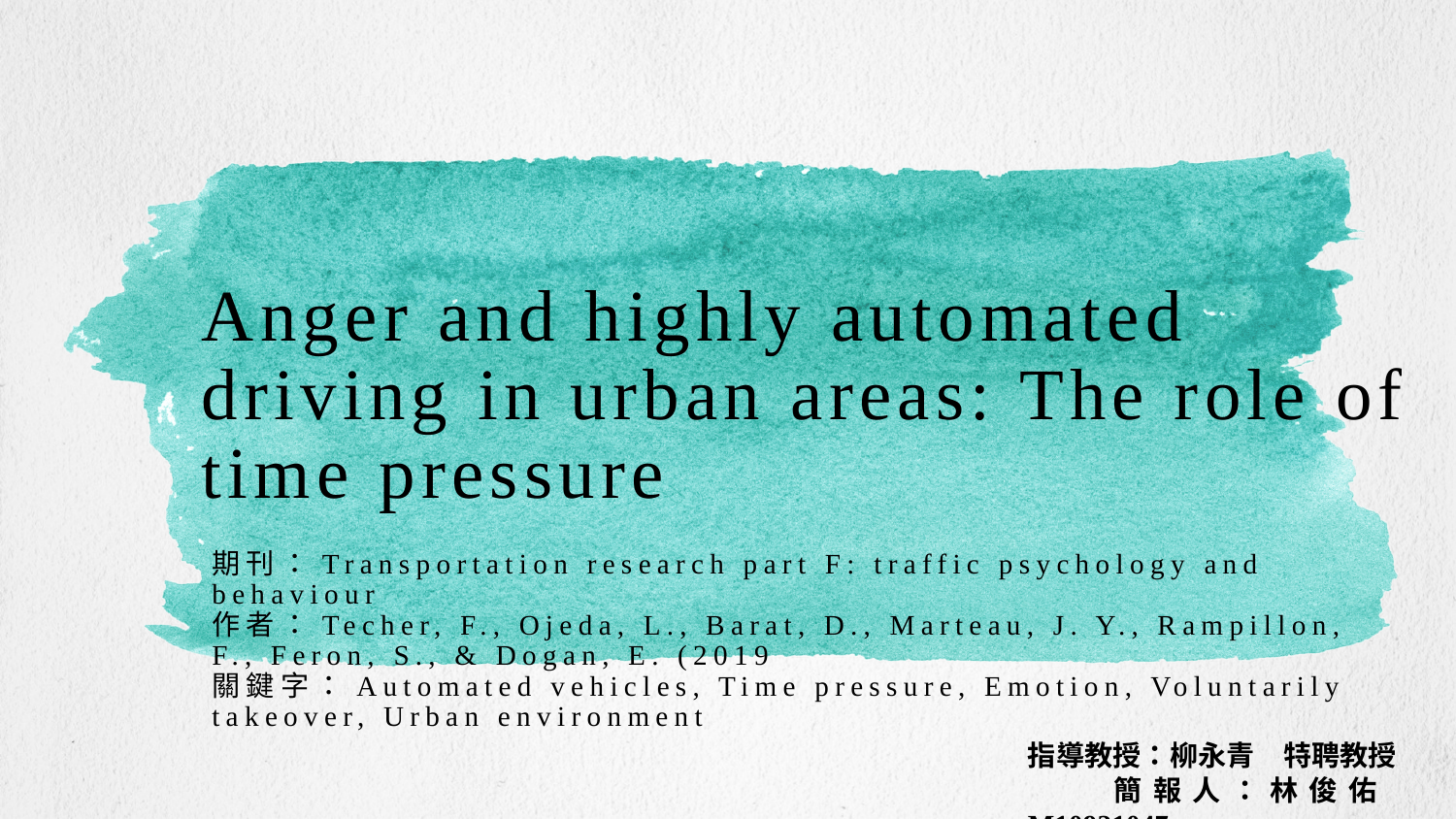

Anger and highly automated driving in urban areas: The role of time pressure
期刊：Transportation research part F: traffic psychology and behaviour
作者：Techer, F., Ojeda, L., Barat, D., Marteau, J. Y., Rampillon, F., Feron, S., & Dogan, E. (2019
關鍵字：Automated vehicles, Time pressure, Emotion, Voluntarily takeover, Urban environment
指導教授：柳永青　特聘教授
    簡報人：林俊佑　M10921047